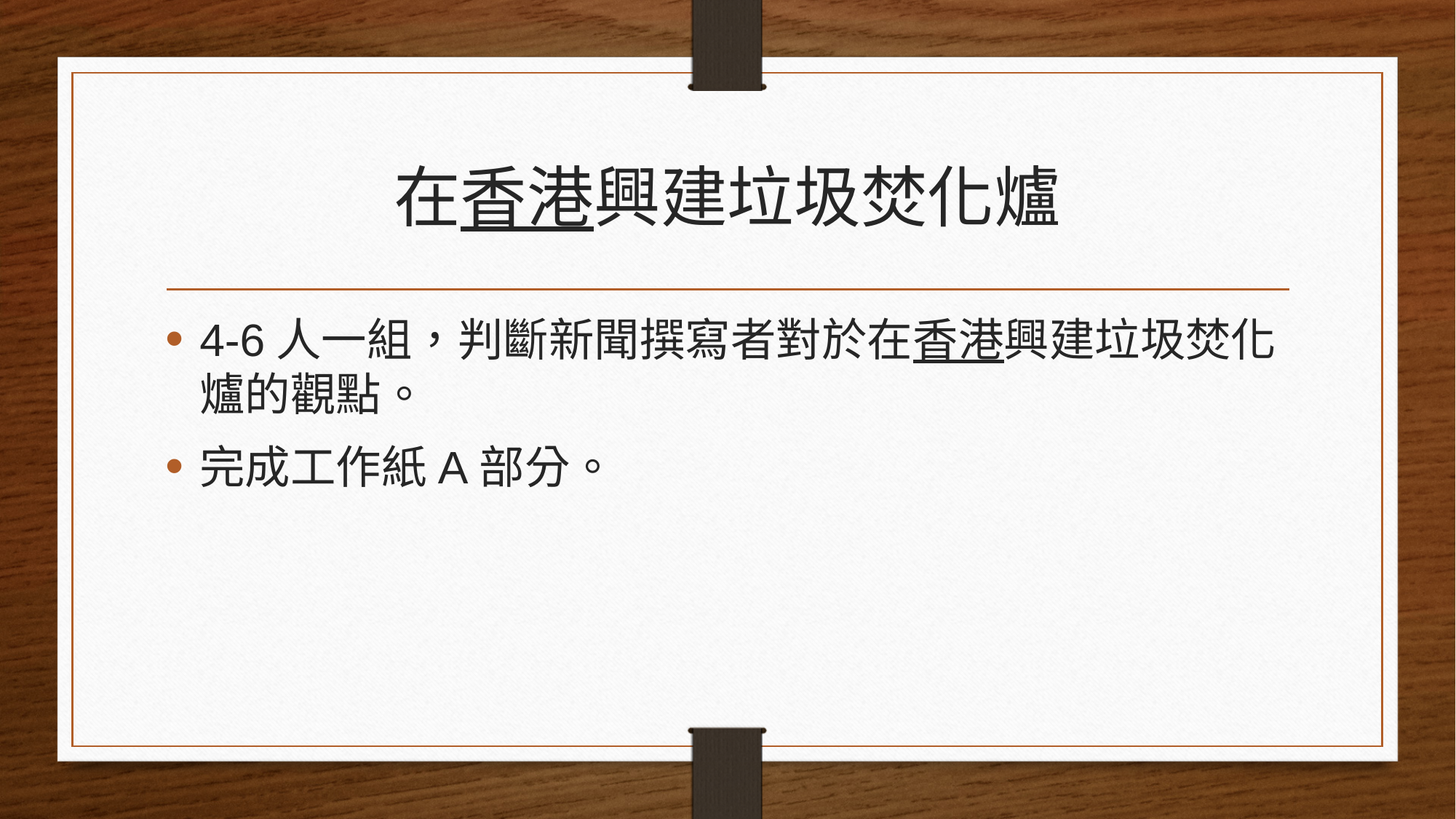

# 在香港興建垃圾焚化爐
4-6人一組，判斷新聞撰寫者對於在香港興建垃圾焚化爐的觀點。
完成工作紙A部分。